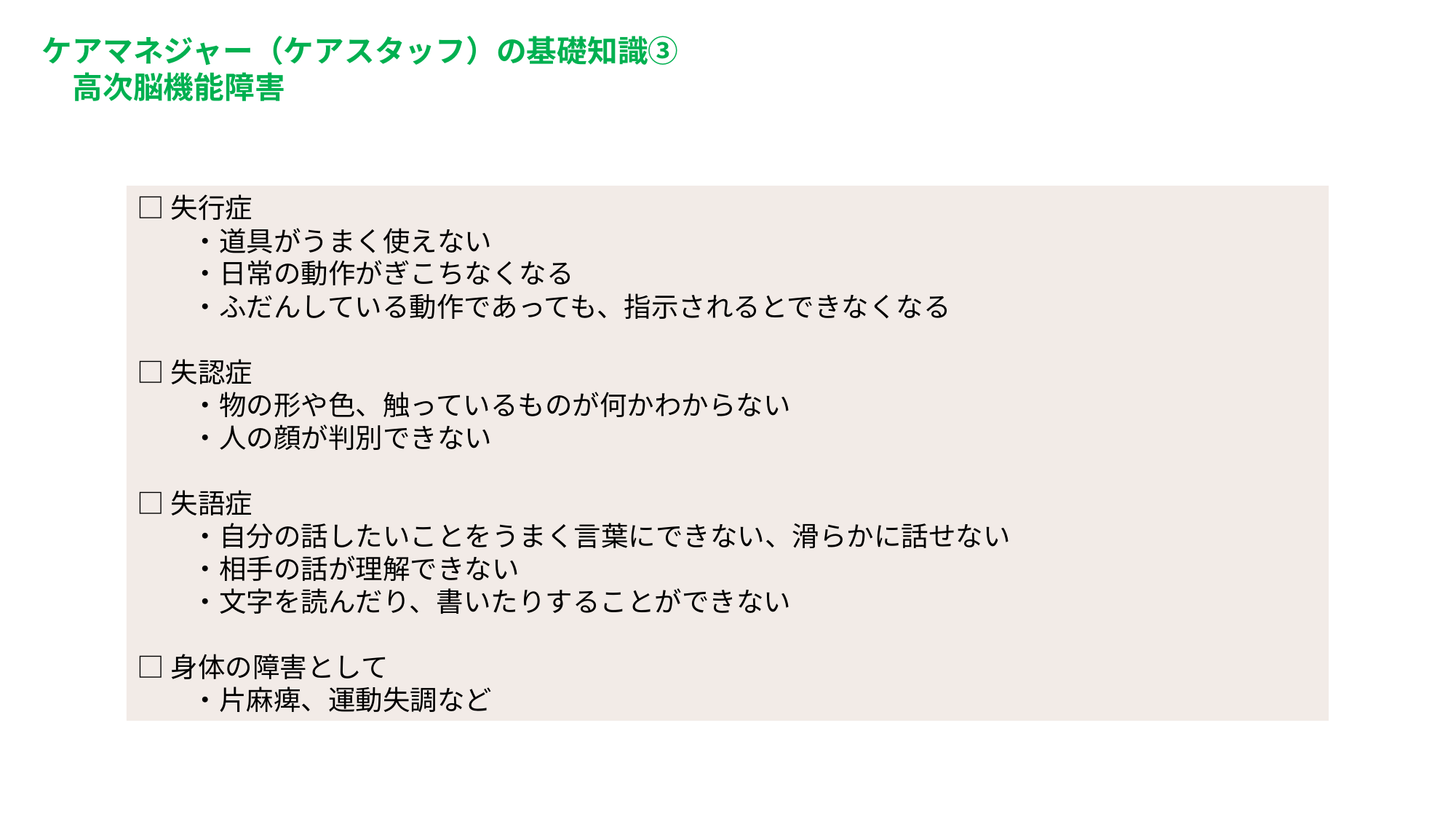

ケアマネジャー（ケアスタッフ）の基礎知識③
　高次脳機能障害
□失行症
　　・道具がうまく使えない
　　・日常の動作がぎこちなくなる
　　・ふだんしている動作であっても、指示されるとできなくなる

□失認症
　　・物の形や色、触っているものが何かわからない
　　・人の顔が判別できない

□失語症
　　・自分の話したいことをうまく言葉にできない、滑らかに話せない
　　・相手の話が理解できない
　　・文字を読んだり、書いたりすることができない

□身体の障害として
　　・片麻痺、運動失調など